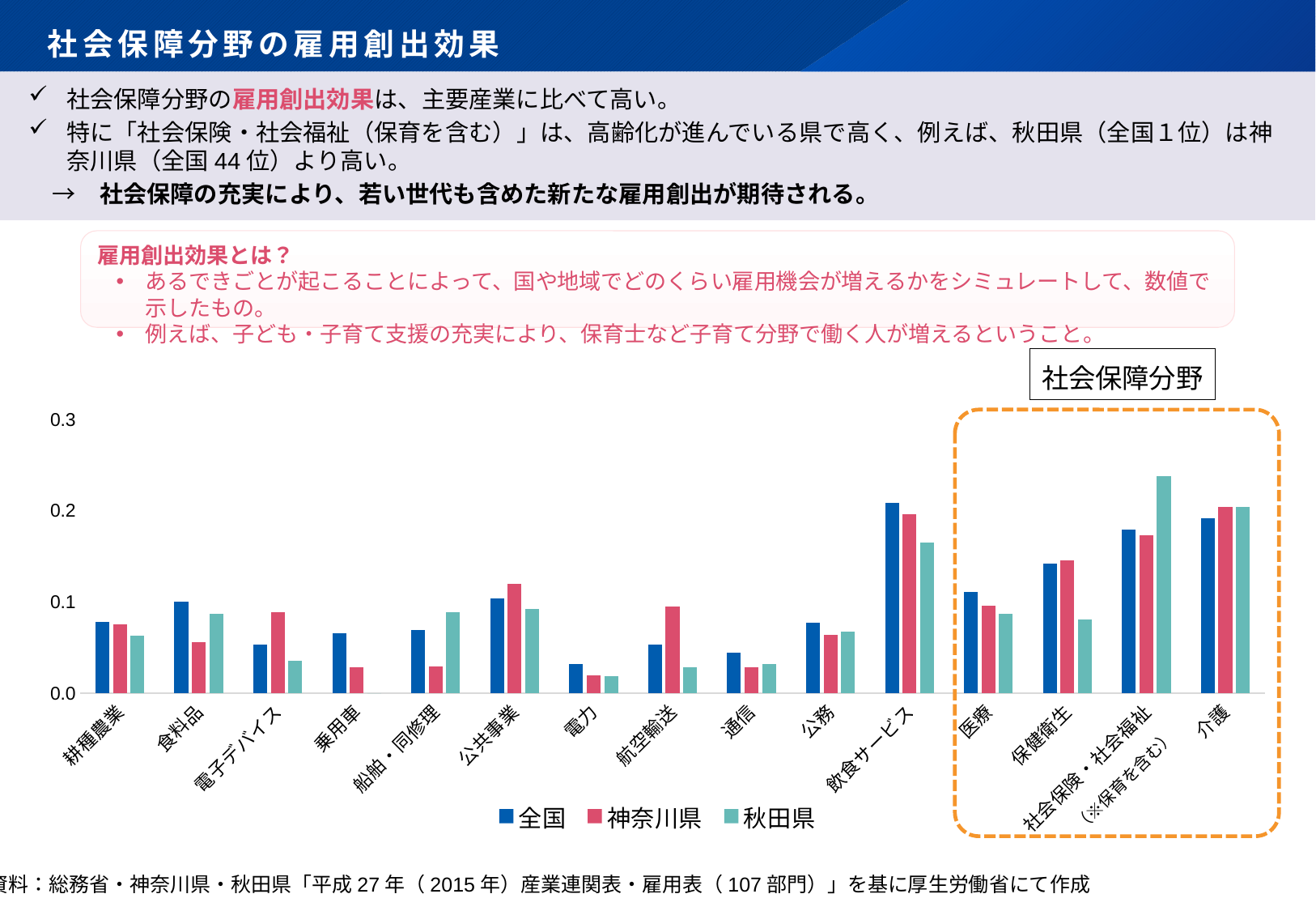

# 社会保障分野の雇用創出効果
社会保障分野の雇用創出効果は、主要産業に比べて高い。
特に「社会保険・社会福祉（保育を含む）」は、高齢化が進んでいる県で高く、例えば、秋田県（全国１位）は神奈川県（全国44位）より高い。
　→　社会保障の充実により、若い世代も含めた新たな雇用創出が期待される。
雇用創出効果とは？
あるできごとが起こることによって、国や地域でどのくらい雇用機会が増えるかをシミュレートして、数値で示したもの。
例えば、子ども・子育て支援の充実により、保育士など子育て分野で働く人が増えるということ。

### Chart

| Category | 全国 | 神奈川県 | 秋田県 |
|---|---|---|---|
| 耕種農業 | 0.0775016802237007 | 0.07496232807052519 | 0.0627348322395356 |
| 食料品 | 0.100460874620777 | 0.05571925475430031 | 0.0872497442066347 |
| 電子デバイス | 0.053559267149728335 | 0.08891998988487748 | 0.035097809117974686 |
| 乗用車 | 0.0652501603216172 | 0.028442393817271063 | 0.0 |
| 船舶・同修理 | 0.06906988001857403 | 0.02910919792072011 | 0.08894060744619373 |
| 公共事業 | 0.10392854546721864 | 0.12003043699888821 | 0.0921352683734449 |
| 電力 | 0.031494353358499594 | 0.01907648423273578 | 0.018442575625280448 |
| 航空輸送 | 0.052973348081604296 | 0.0948738468984053 | 0.028033805130508564 |
| 通信 | 0.044246714481895905 | 0.02851377516039409 | 0.03179556337564302 |
| 公務 | 0.07669539263061628 | 0.06397091332895305 | 0.06714770993790649 |
| 飲食サービス | 0.20791554767980086 | 0.19585047492668484 | 0.16522641127829693 |
| 医療 | 0.1107528716831589 | 0.09545599284067144 | 0.08715043463682987 |
| 保健衛生 | 0.14176464075165168 | 0.14506974824352217 | 0.08081919010763058 |
| 社会保険・社会福祉 | 0.179269043280841 | 0.17303030373455727 | 0.23736670061573076 |
| 介護 | 0.19129920998106523 | 0.20344674090260023 | 0.20347974291978124 |
社会保障分野

（※保育を含む）
資料：総務省・神奈川県・秋田県「平成27年（2015年）産業連関表・雇用表（107部門）」を基に厚生労働省にて作成